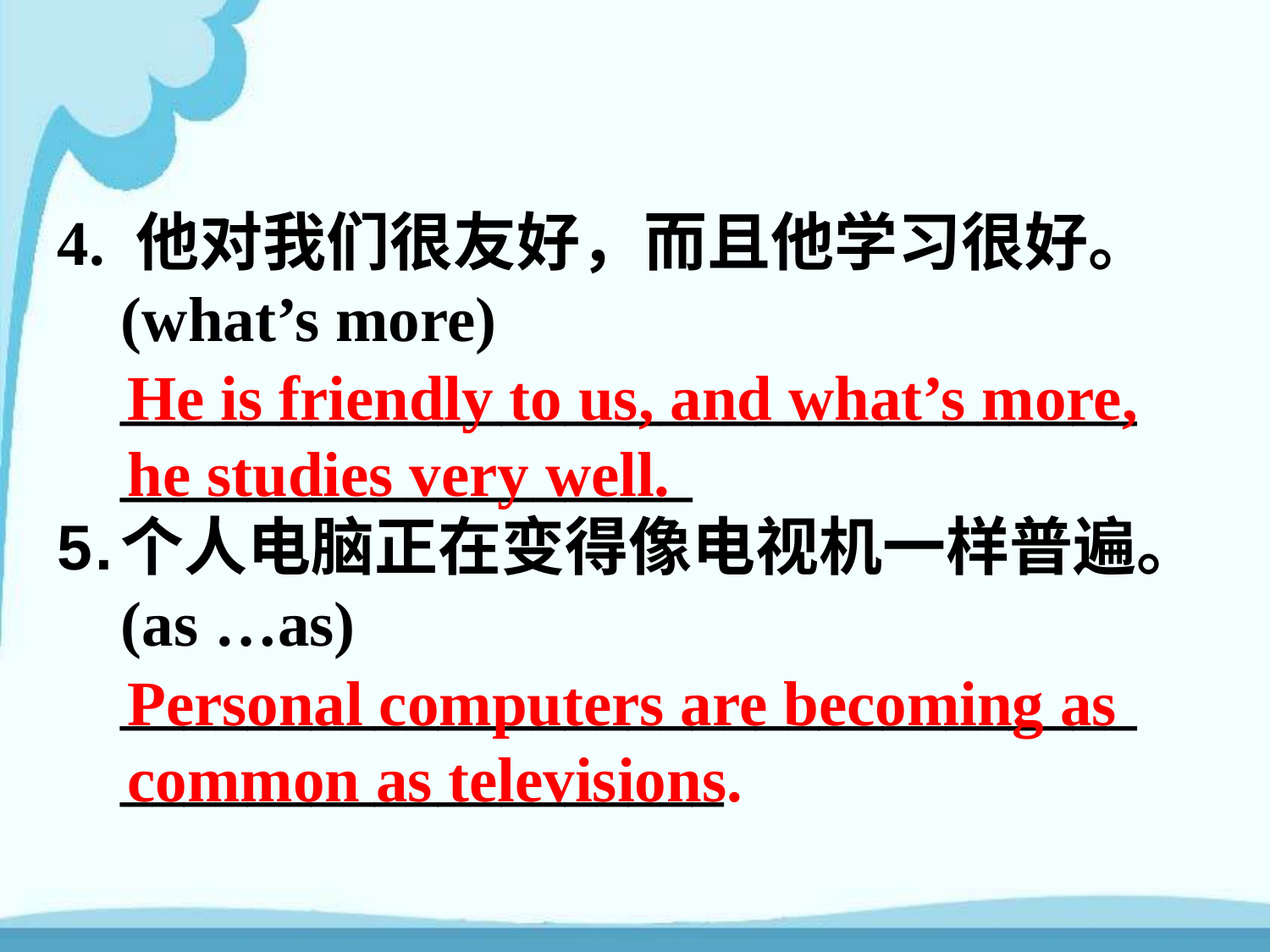

4. 他对我们很友好，而且他学习很好。(what’s more)     ________________________________
    __________________
个人电脑正在变得像电视机一样普遍。(as …as)     ________________________________
    ___________________
He is friendly to us, and what’s more, he studies very well.
Personal computers are becoming as common as televisions.